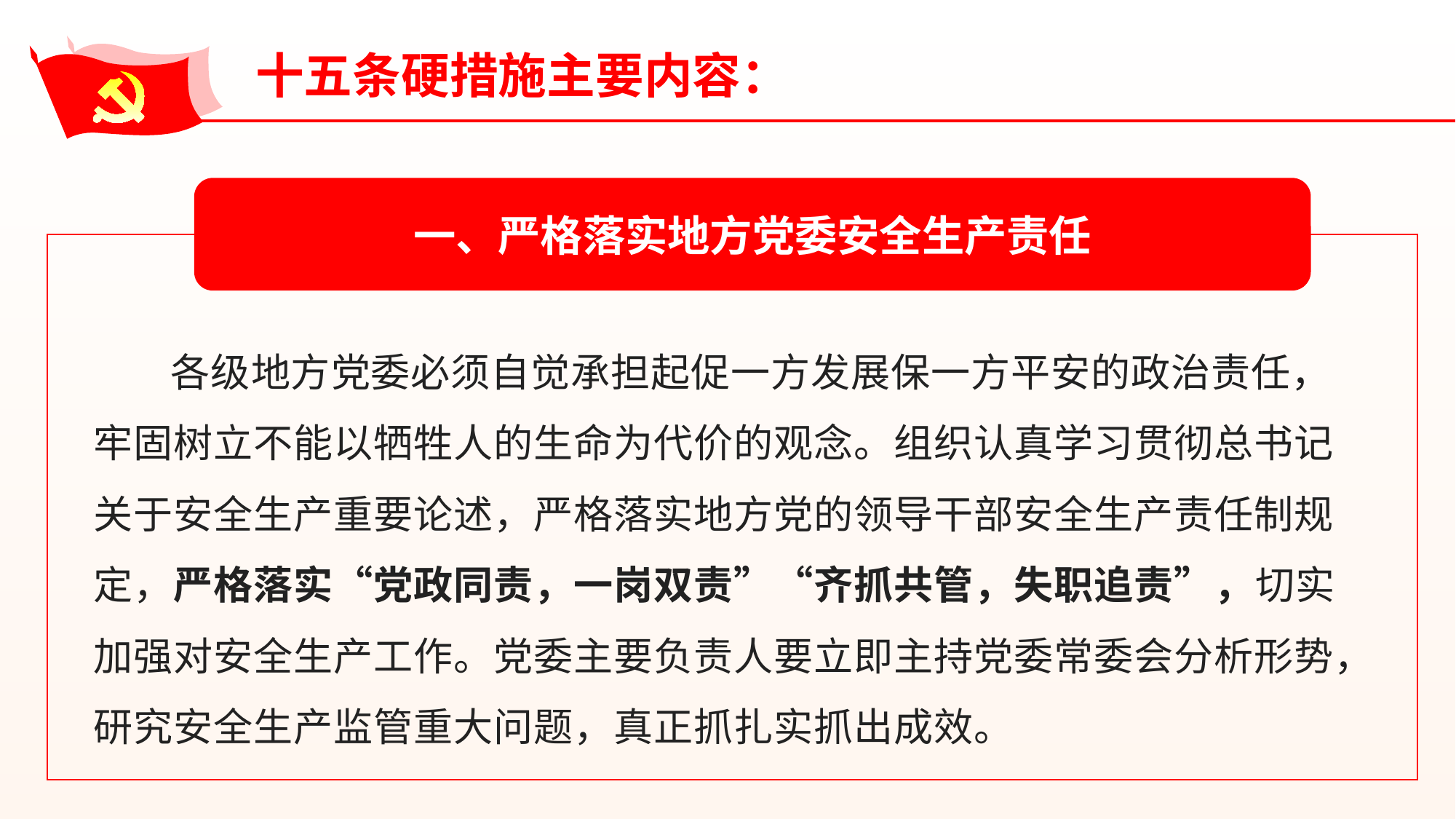

十五条硬措施主要内容：
一、严格落实地方党委安全生产责任

  各级地方党委必须自觉承担起促一方发展保一方平安的政治责任，牢固树立不能以牺牲人的生命为代价的观念。组织认真学习贯彻总书记关于安全生产重要论述，严格落实地方党的领导干部安全生产责任制规定，严格落实“党政同责，一岗双责”“齐抓共管，失职追责”，切实加强对安全生产工作。党委主要负责人要立即主持党委常委会分析形势，研究安全生产监管重大问题，真正抓扎实抓出成效。